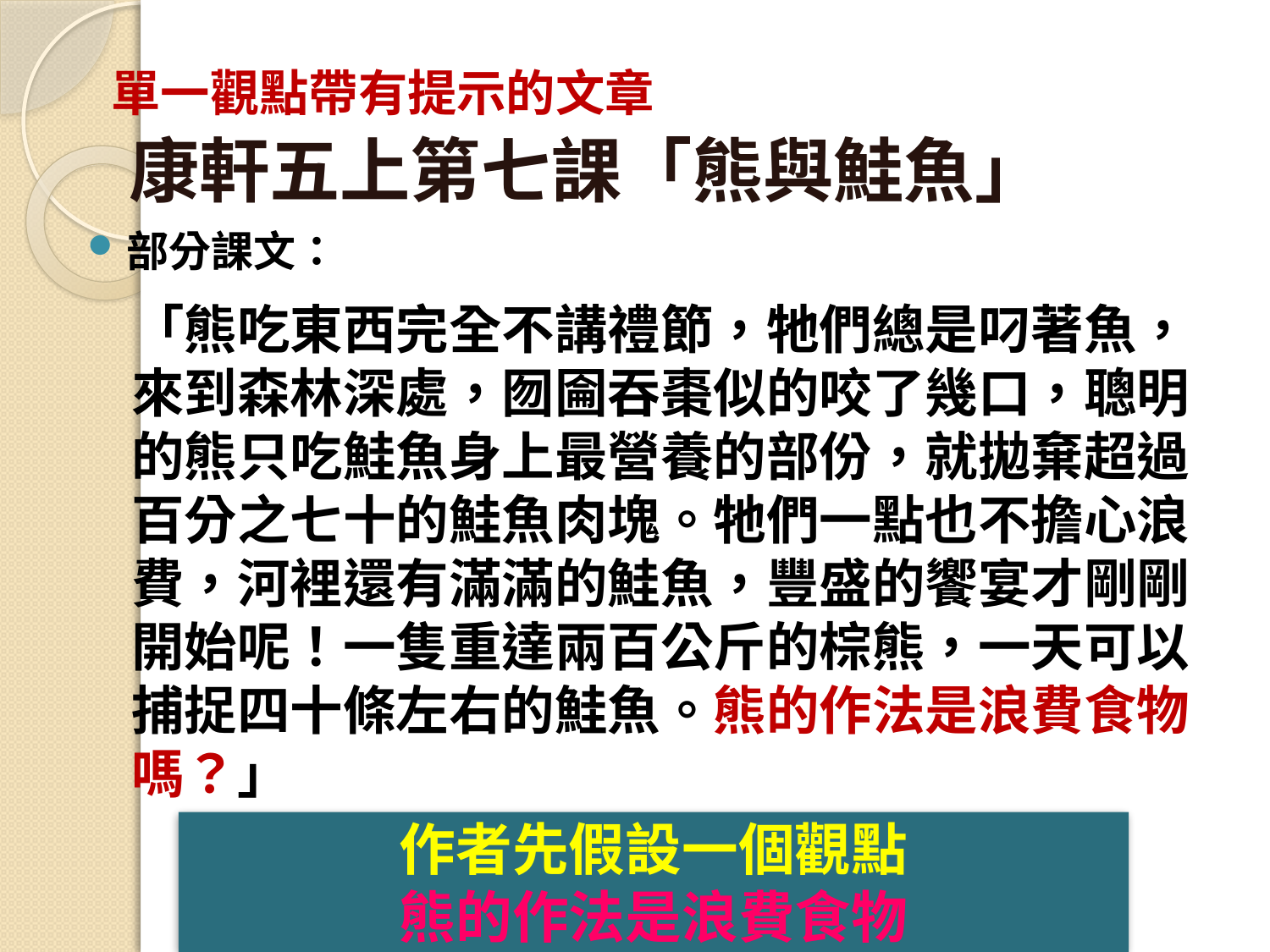

# 單一觀點帶有提示的文章 康軒五上第七課「熊與鮭魚」
部分課文：
「熊吃東西完全不講禮節，牠們總是叼著魚，來到森林深處，囫圇吞棗似的咬了幾口，聰明的熊只吃鮭魚身上最營養的部份，就拋棄超過百分之七十的鮭魚肉塊。牠們一點也不擔心浪費，河裡還有滿滿的鮭魚，豐盛的饗宴才剛剛開始呢！一隻重達兩百公斤的棕熊，一天可以捕捉四十條左右的鮭魚。熊的作法是浪費食物嗎？」
作者先假設一個觀點
熊的作法是浪費食物